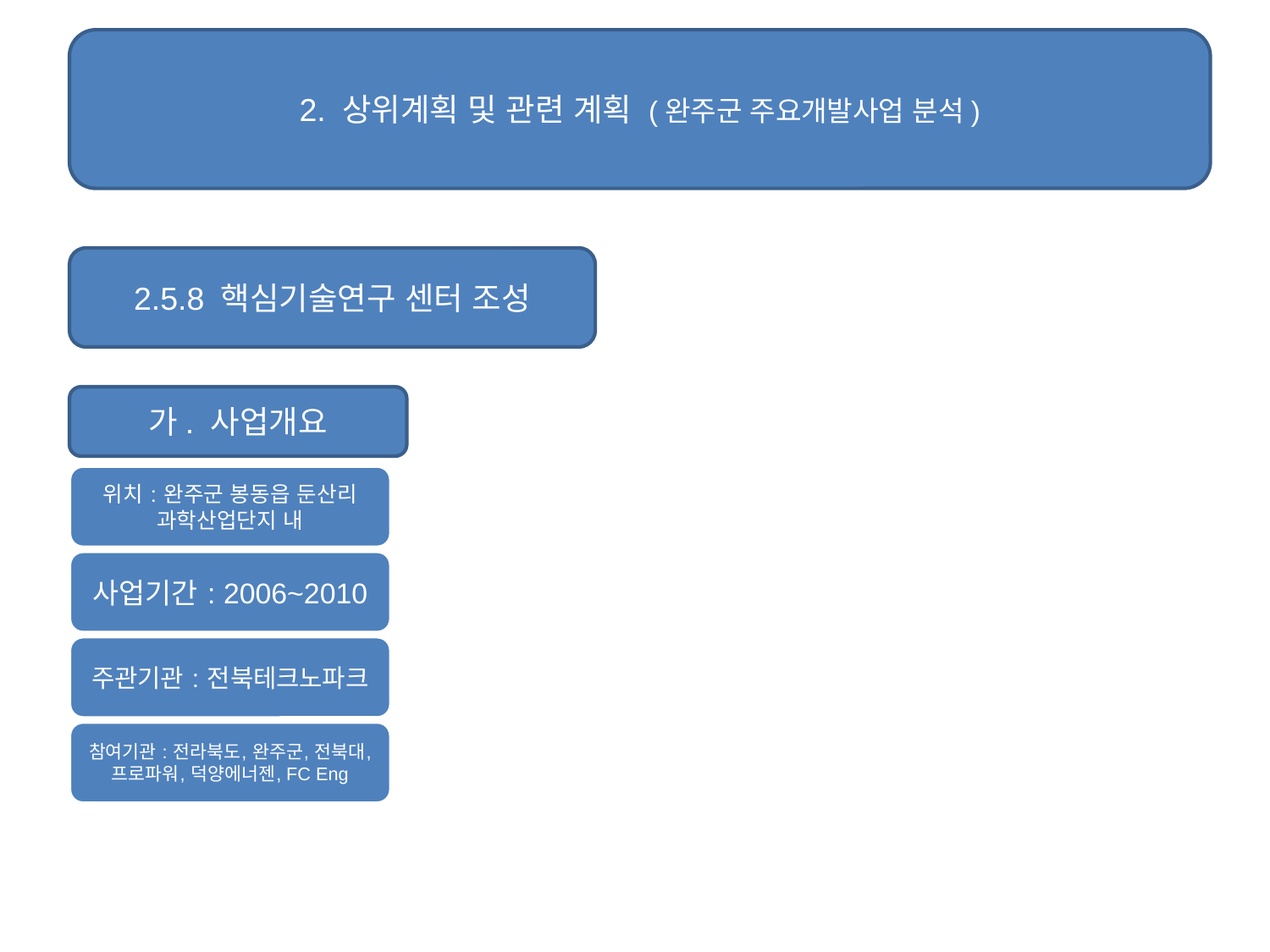

2. 상위계획 및 관련 계획 (완주군 주요개발사업 분석)

# ㅂ단지조성
2.5.8 핵심기술연구 센터 조성
가. 사업개요
위치 : 완주군 봉동읍 둔산리 과학산업단지 내
사업기간 : 2006~2010
주관기관 : 전북테크노파크
참여기관 : 전라북도, 완주군, 전북대, 프로파워, 덕양에너젠, FC Eng